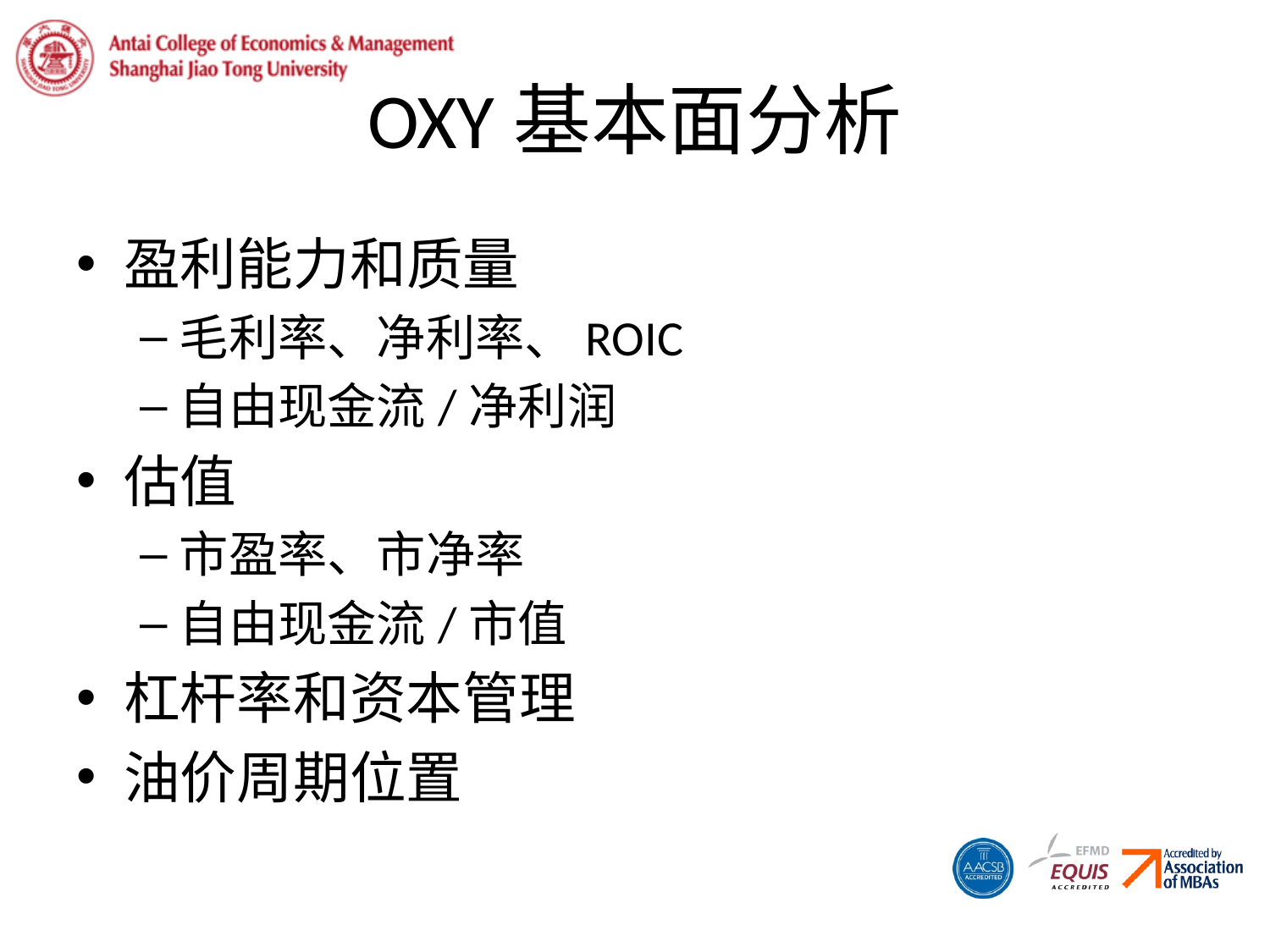

# OXY基本面分析
盈利能力和质量
毛利率、净利率、ROIC
自由现金流/净利润
估值
市盈率、市净率
自由现金流/市值
杠杆率和资本管理
油价周期位置